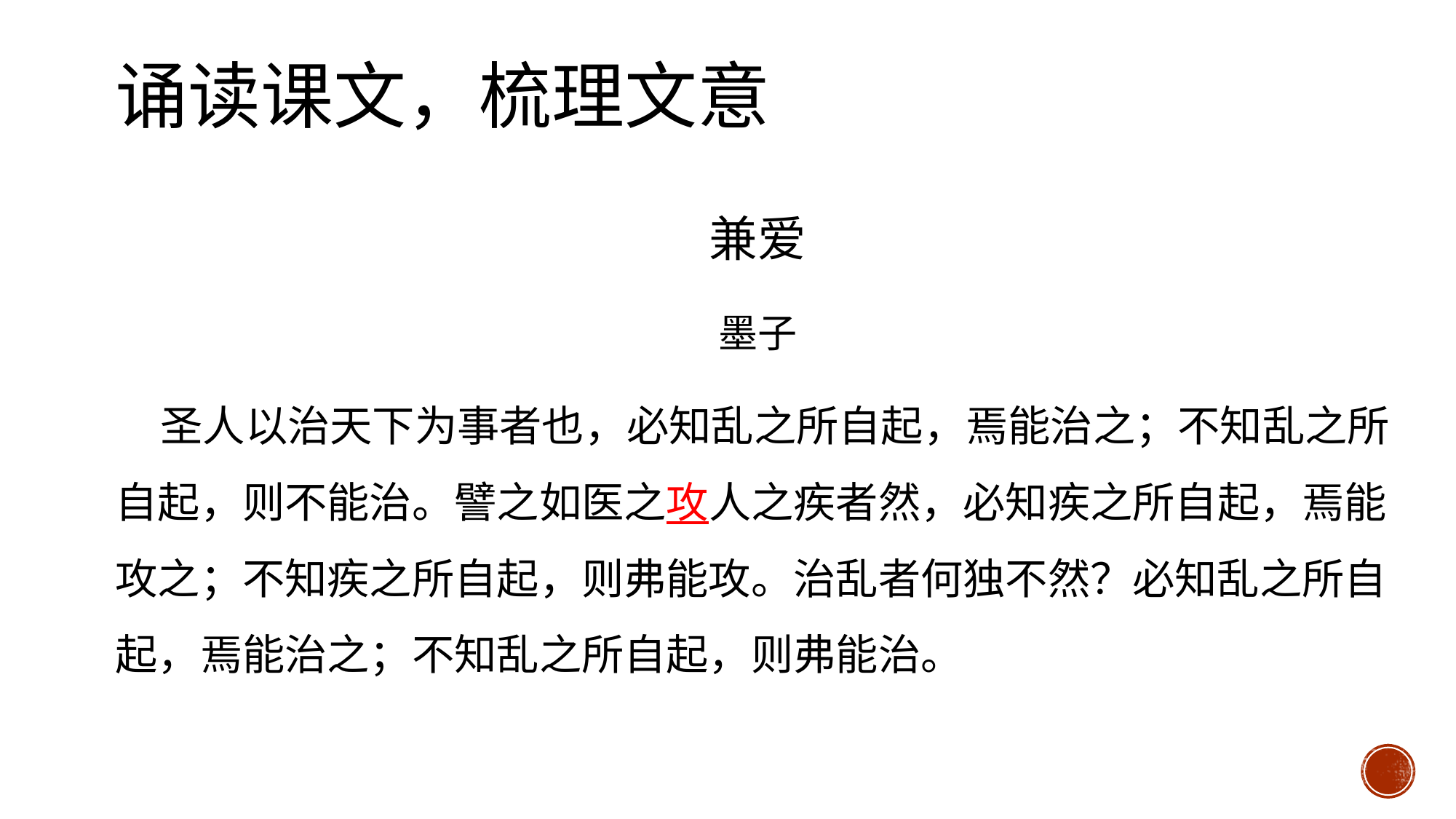

# 诵读课文，梳理文意
兼爱
墨子
    圣人以治天下为事者也，必知乱之所自起，焉能治之；不知乱之所自起，则不能治。譬之如医之攻人之疾者然，必知疾之所自起，焉能攻之；不知疾之所自起，则弗能攻。治乱者何独不然？必知乱之所自起，焉能治之；不知乱之所自起，则弗能治。